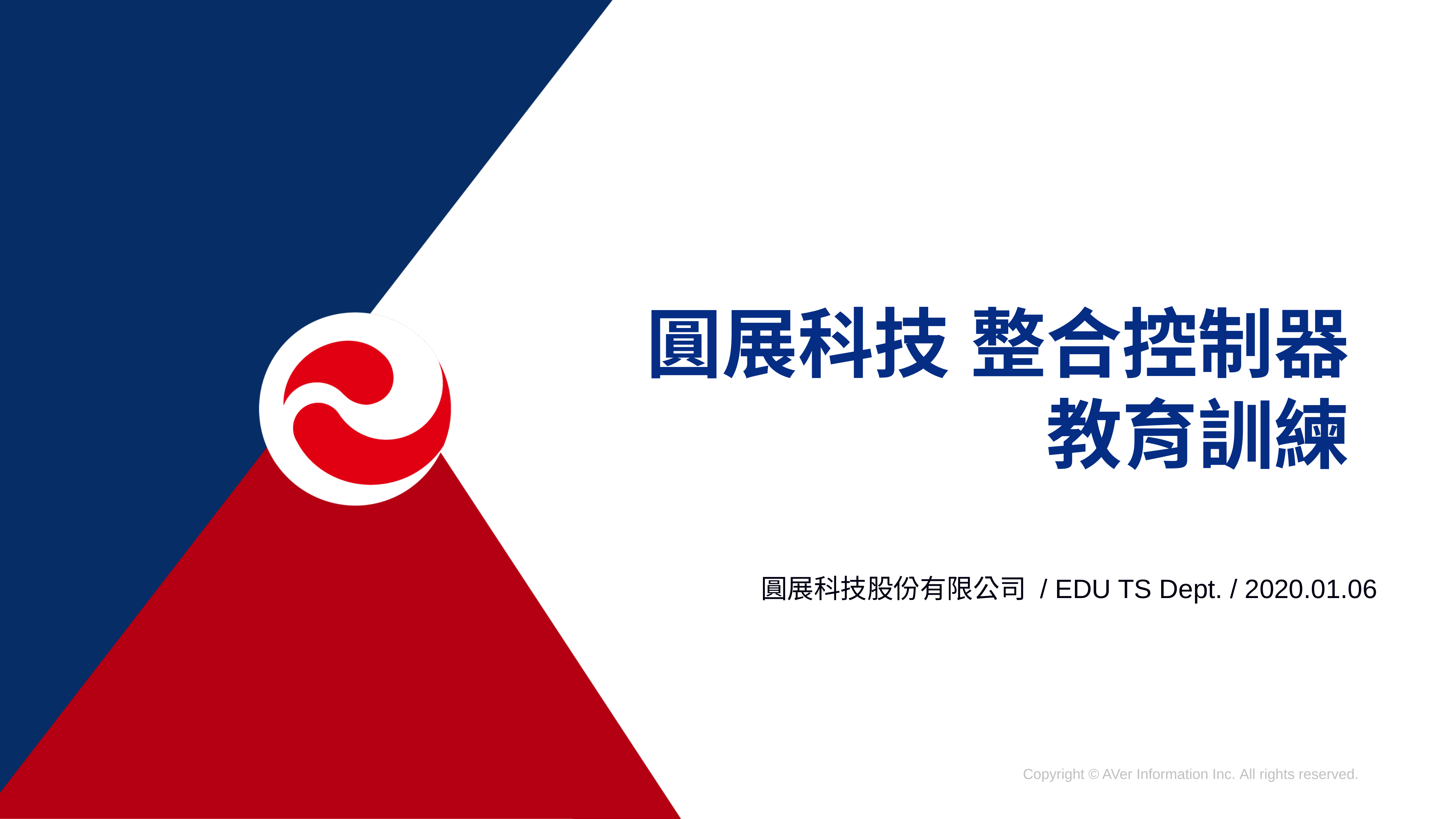

# 圓展科技 整合控制器 教育訓練
圓展科技股份有限公司 / EDU TS Dept. / 2020.01.06